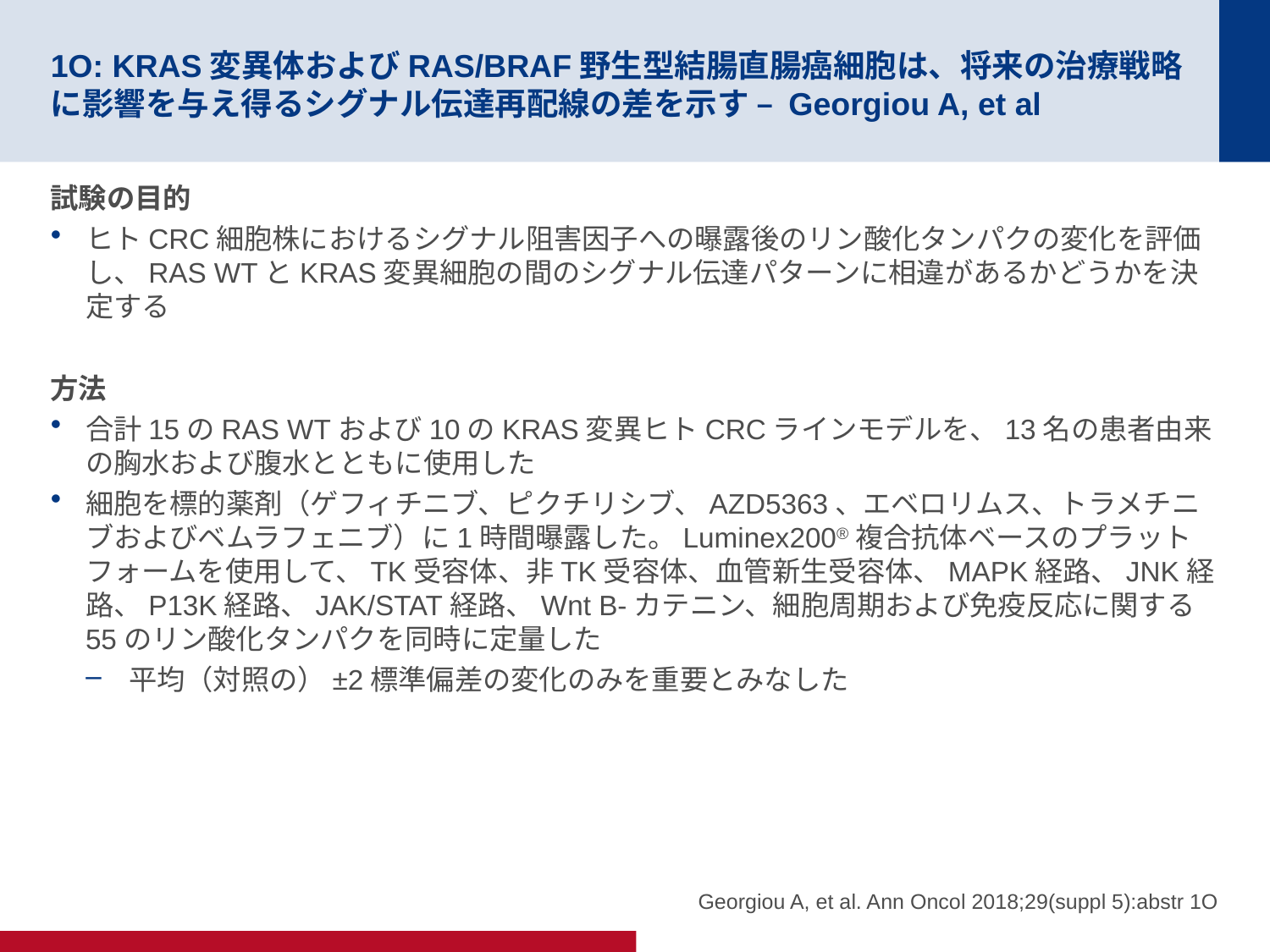

# 1O: KRAS変異体およびRAS/BRAF野生型結腸直腸癌細胞は、将来の治療戦略に影響を与え得るシグナル伝達再配線の差を示す – Georgiou A, et al
試験の目的
ヒトCRC細胞株におけるシグナル阻害因子への曝露後のリン酸化タンパクの変化を評価し、RAS WTとKRAS変異細胞の間のシグナル伝達パターンに相違があるかどうかを決定する

方法
合計15のRAS WTおよび10のKRAS変異ヒトCRCラインモデルを、13名の患者由来の胸水および腹水とともに使用した
細胞を標的薬剤（ゲフィチニブ、ピクチリシブ、AZD5363、エベロリムス、トラメチニブおよびベムラフェニブ）に1時間曝露した。Luminex200®複合抗体ベースのプラットフォームを使用して、TK受容体、非TK受容体、血管新生受容体、MAPK経路、JNK経路、P13K経路、JAK/STAT経路、Wnt B-カテニン、細胞周期および免疫反応に関する55のリン酸化タンパクを同時に定量した
平均（対照の）±2標準偏差の変化のみを重要とみなした
Georgiou A, et al. Ann Oncol 2018;29(suppl 5):abstr 1O